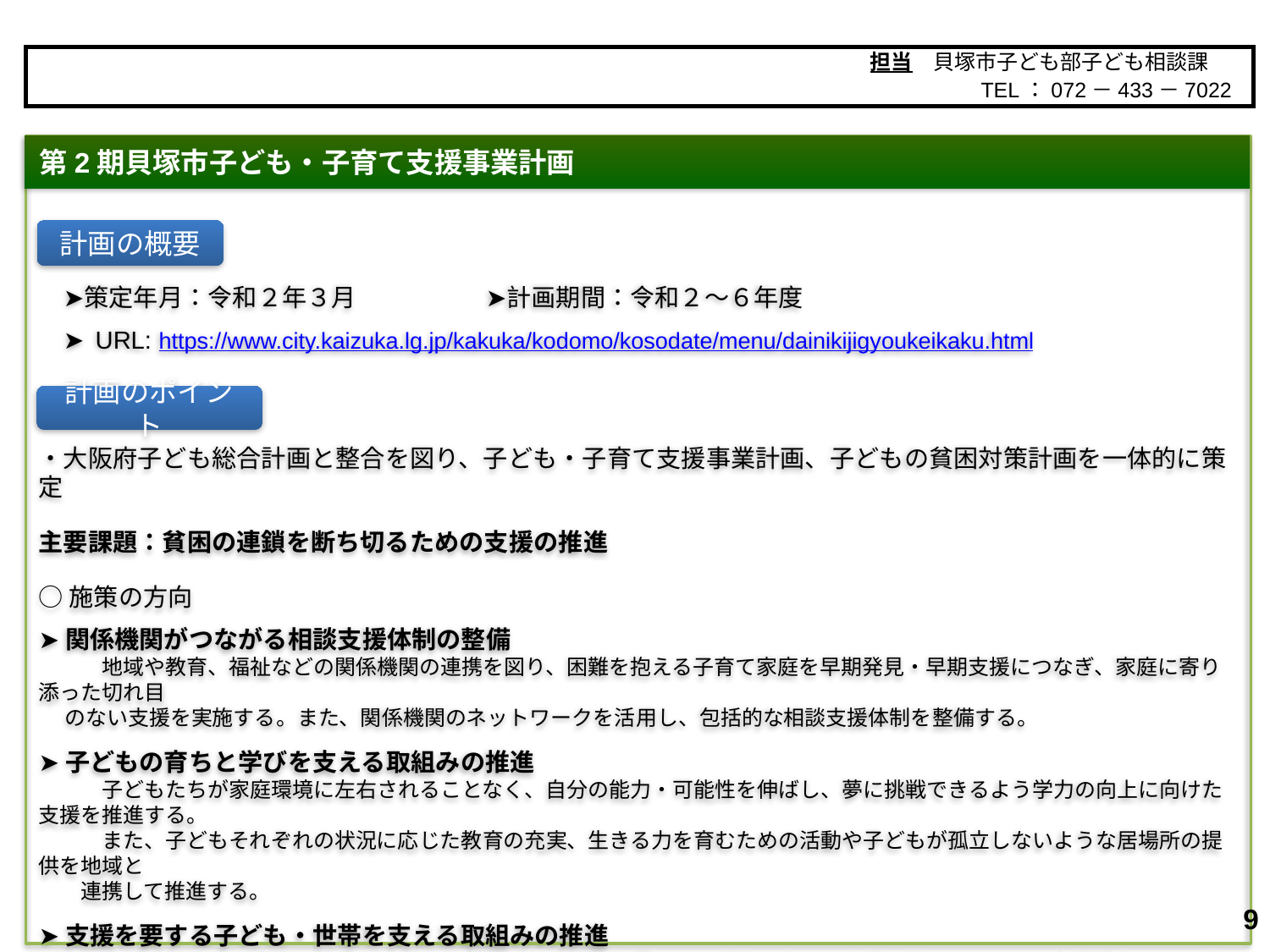

担当　貝塚市子ども部子ども相談課
　　　　　TEL：072－433－7022

貝塚市
第2期貝塚市子ども・子育て支援事業計画

　➤策定年月：令和２年３月　　　　　 ➤計画期間：令和２～６年度

　➤ URL: https://www.city.kaizuka.lg.jp/kakuka/kodomo/kosodate/menu/dainikijigyoukeikaku.html

・大阪府子ども総合計画と整合を図り、子ども・子育て支援事業計画、子どもの貧困対策計画を一体的に策定

主要課題：貧困の連鎖を断ち切るための支援の推進

○施策の方向

➤関係機関がつながる相談支援体制の整備
　　　地域や教育、福祉などの関係機関の連携を図り、困難を抱える子育て家庭を早期発見・早期支援につなぎ、家庭に寄り添った切れ目
　 のない支援を実施する。また、関係機関のネットワークを活用し、包括的な相談支援体制を整備する。

➤子どもの育ちと学びを支える取組みの推進
　　　子どもたちが家庭環境に左右されることなく、自分の能力・可能性を伸ばし、夢に挑戦できるよう学力の向上に向けた支援を推進する。
　　　また、子どもそれぞれの状況に応じた教育の充実、生きる力を育むための活動や子どもが孤立しないような居場所の提供を地域と
　　連携して推進する。

➤支援を要する子ども・世帯を支える取組みの推進
　　　生活に困窮する家庭の保護者に対し、就労相談や資格取得など、就労に向けた支援を行うとともに、各種手当なども活用し、経済的
　 負担の軽減を図るなど、安定的な生活に必要な基盤の確保を支援する。ひとり親家庭に対しては、生活全般にわたる相談や子育て支援
　 を総合的に行うことを通じて、さまざまな悩みや不安の解消と自立を促す取り組みを推進する。

計画の概要
計画のポイント
9